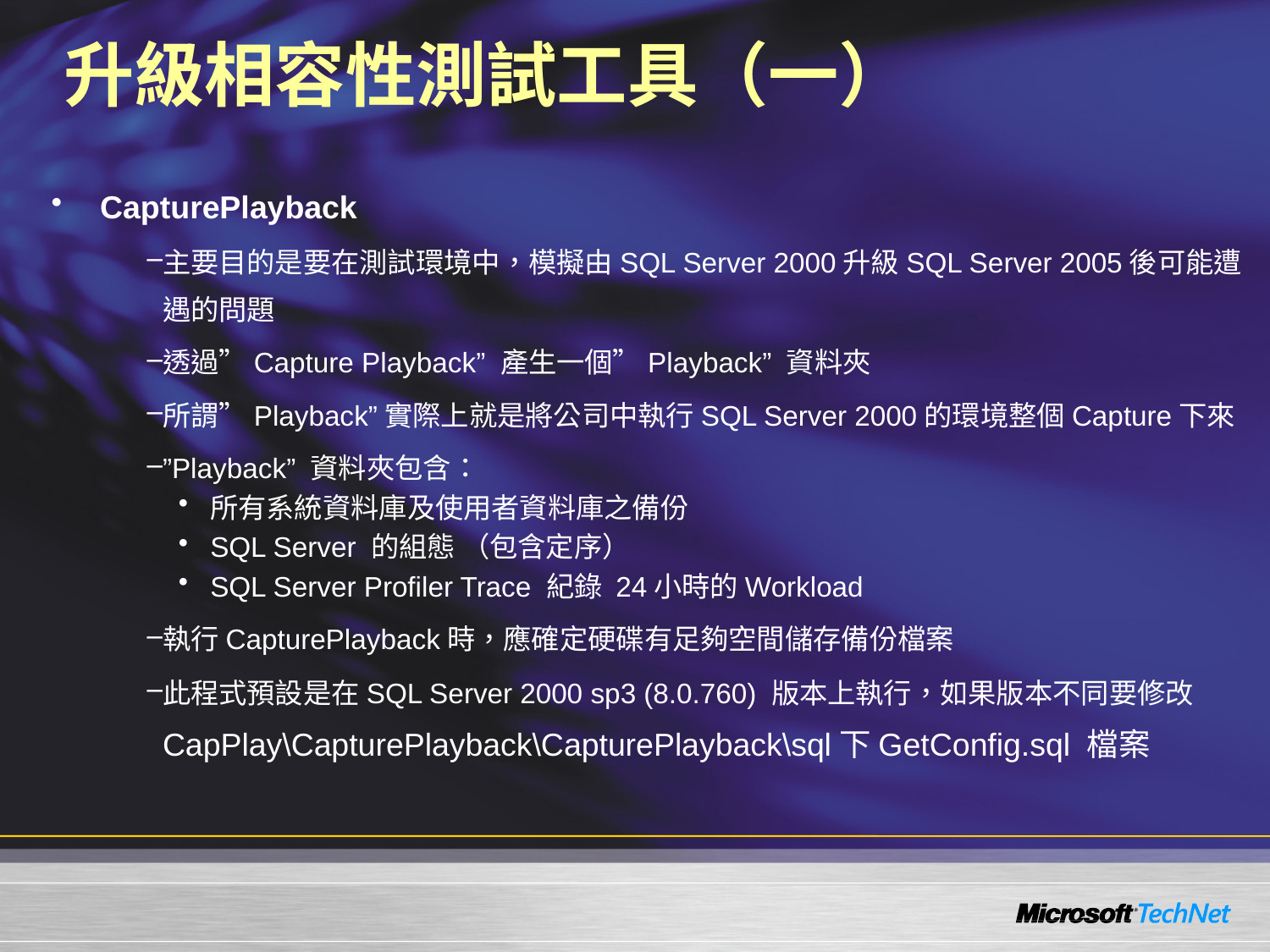

# 升級相容性測試工具（一）
CapturePlayback
主要目的是要在測試環境中，模擬由SQL Server 2000升級SQL Server 2005後可能遭遇的問題
透過”Capture Playback” 產生一個”Playback” 資料夾
所謂”Playback”實際上就是將公司中執行SQL Server 2000的環境整個Capture下來
”Playback” 資料夾包含：
所有系統資料庫及使用者資料庫之備份
SQL Server 的組態 （包含定序）
SQL Server Profiler Trace 紀錄 24小時的Workload
執行CapturePlayback時，應確定硬碟有足夠空間儲存備份檔案
此程式預設是在SQL Server 2000 sp3 (8.0.760) 版本上執行，如果版本不同要修改CapPlay\CapturePlayback\CapturePlayback\sql下GetConfig.sql 檔案